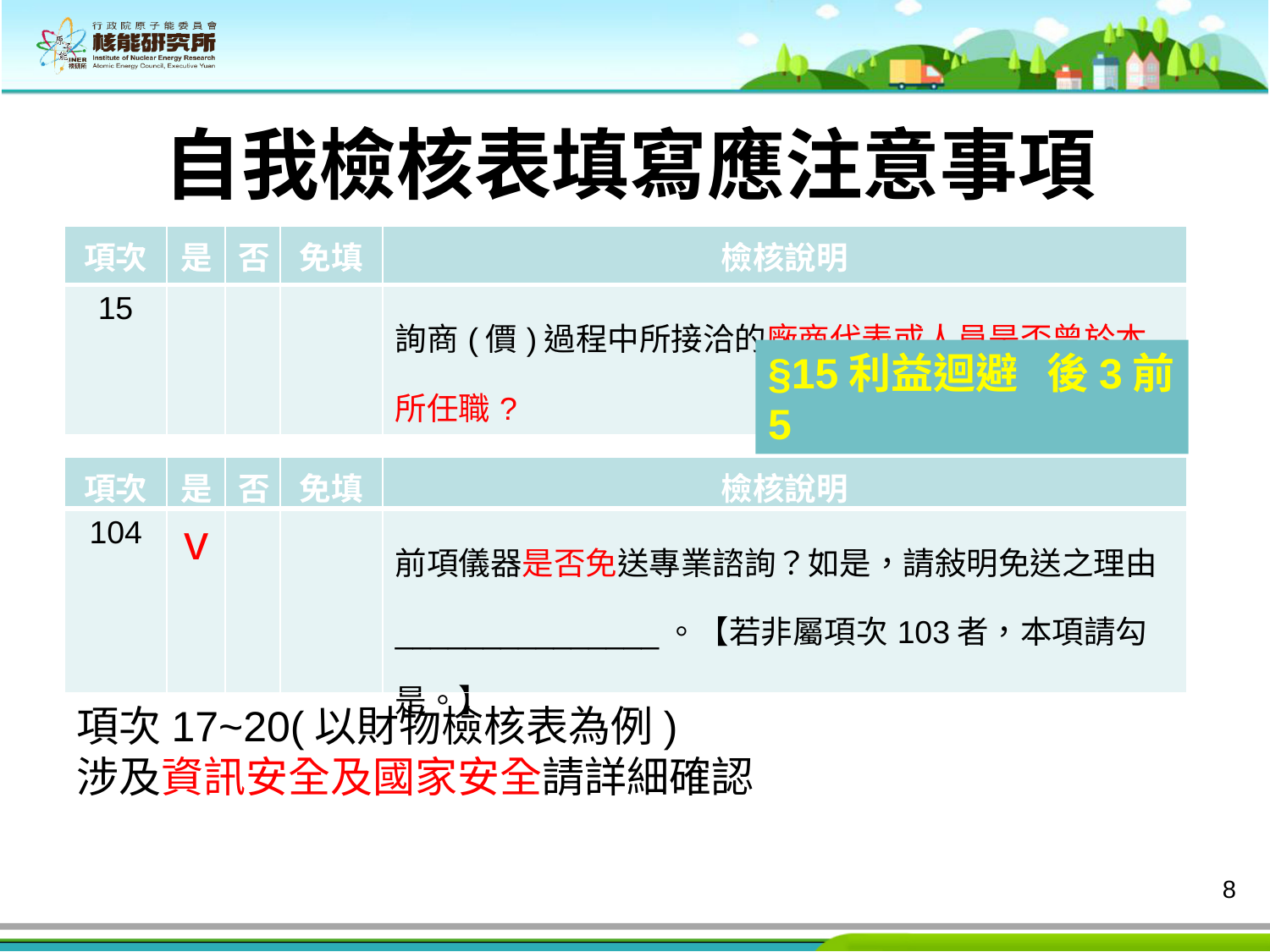

# 自我檢核表填寫應注意事項
| 項次 | 是 | 否 | 免填 | 檢核說明 |
| --- | --- | --- | --- | --- |
| 15 |  |  |  | 詢商(價)過程中所接洽的廠商代表或人員是否曾於本所任職? |
§15利益迴避   後3前5
| 項次 | 是 | 否 | 免填 | 檢核說明 |
| --- | --- | --- | --- | --- |
| 104 | v |  |  | 前項儀器是否免送專業諮詢？如是，請敍明免送之理由\_\_\_\_\_\_\_\_\_\_\_\_\_\_\_。【若非屬項次103者，本項請勾是。】 |
項次17~20(以財物檢核表為例)
涉及資訊安全及國家安全請詳細確認
8